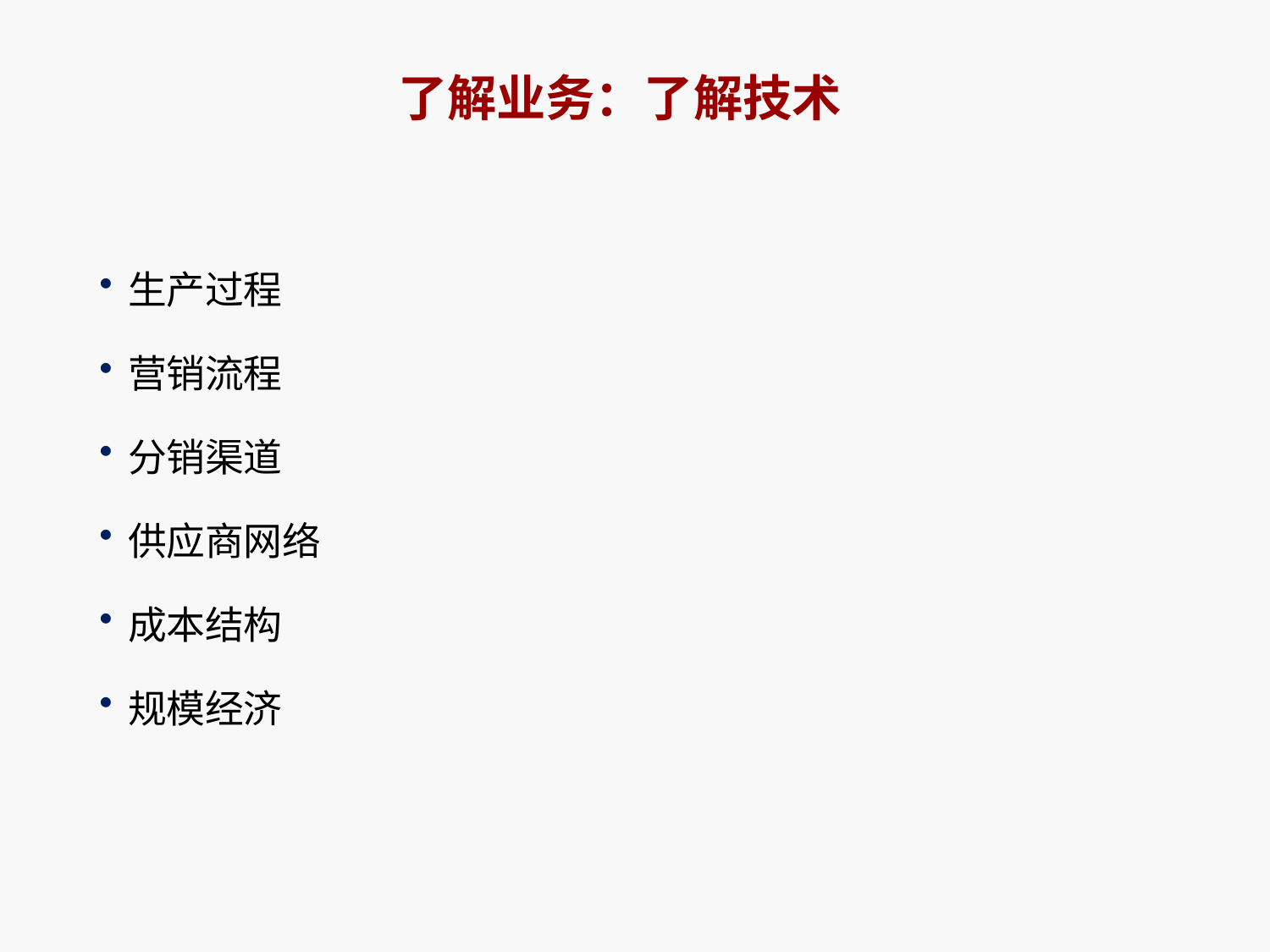

# 了解业务：了解技术
生产过程
营销流程
分销渠道
供应商网络
成本结构
规模经济